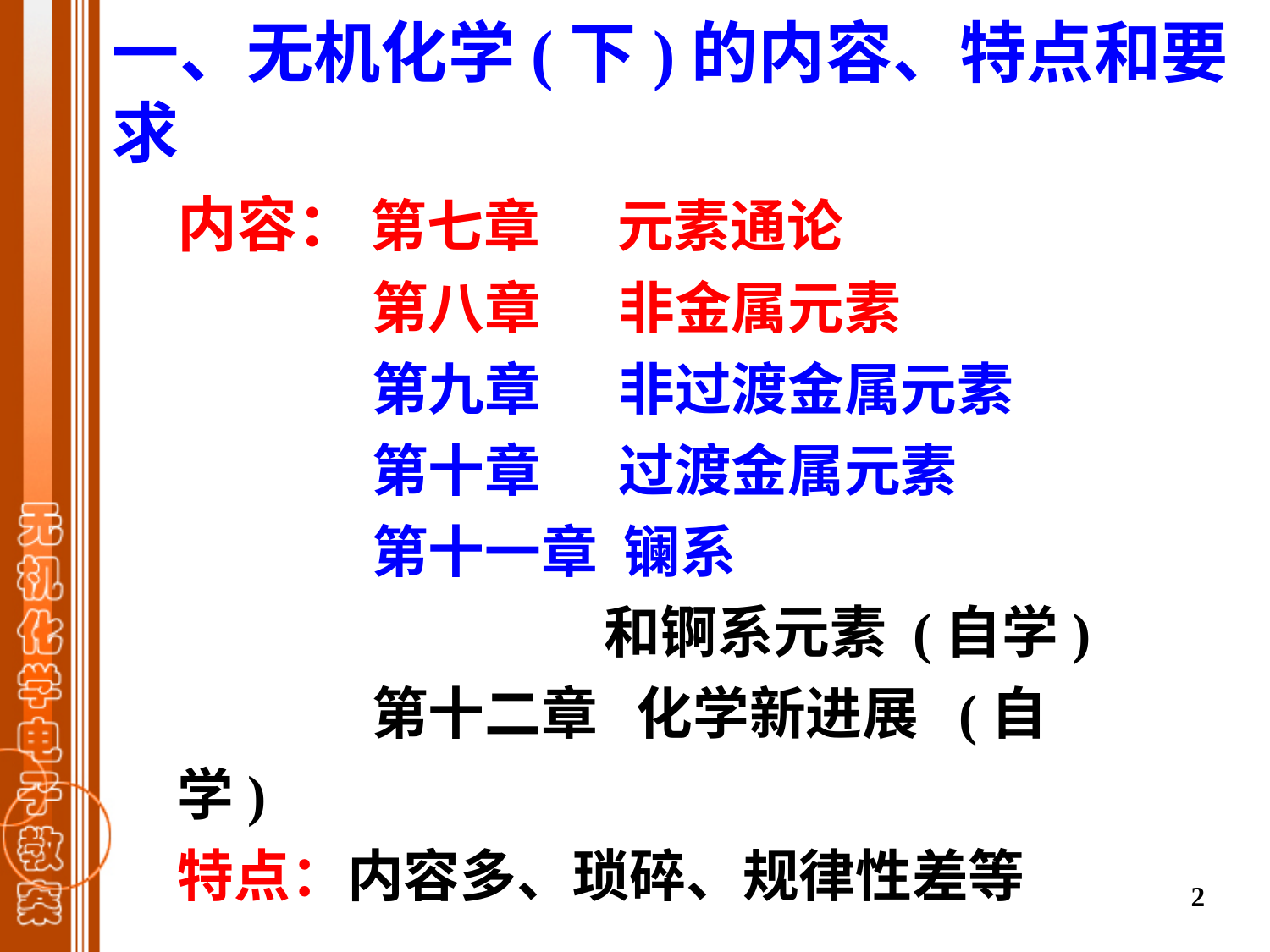

# 一、无机化学(下)的内容、特点和要求
内容： 第七章      元素通论
              第八章      非金属元素
              第九章      非过渡金属元素
              第十章      过渡金属元素
              第十一章  镧系
                                和锕系元素 (自学)
              第十二章   化学新进展  (自学)
特点：内容多、琐碎、规律性差等
2